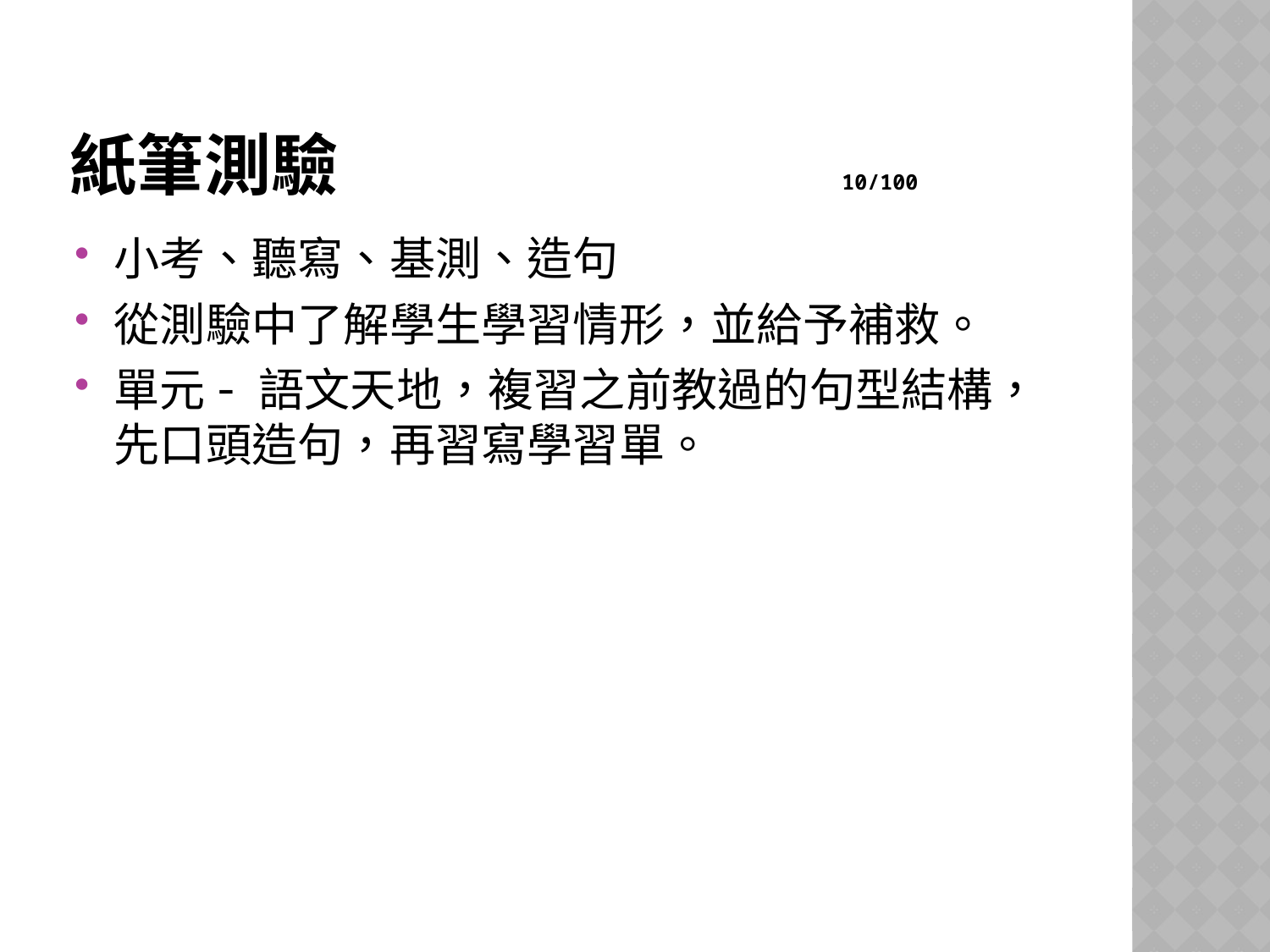

# 紙筆測驗                                10/100
小考、聽寫、基測、造句
從測驗中了解學生學習情形，並給予補救。
單元- 語文天地，複習之前教過的句型結構，先口頭造句，再習寫學習單。